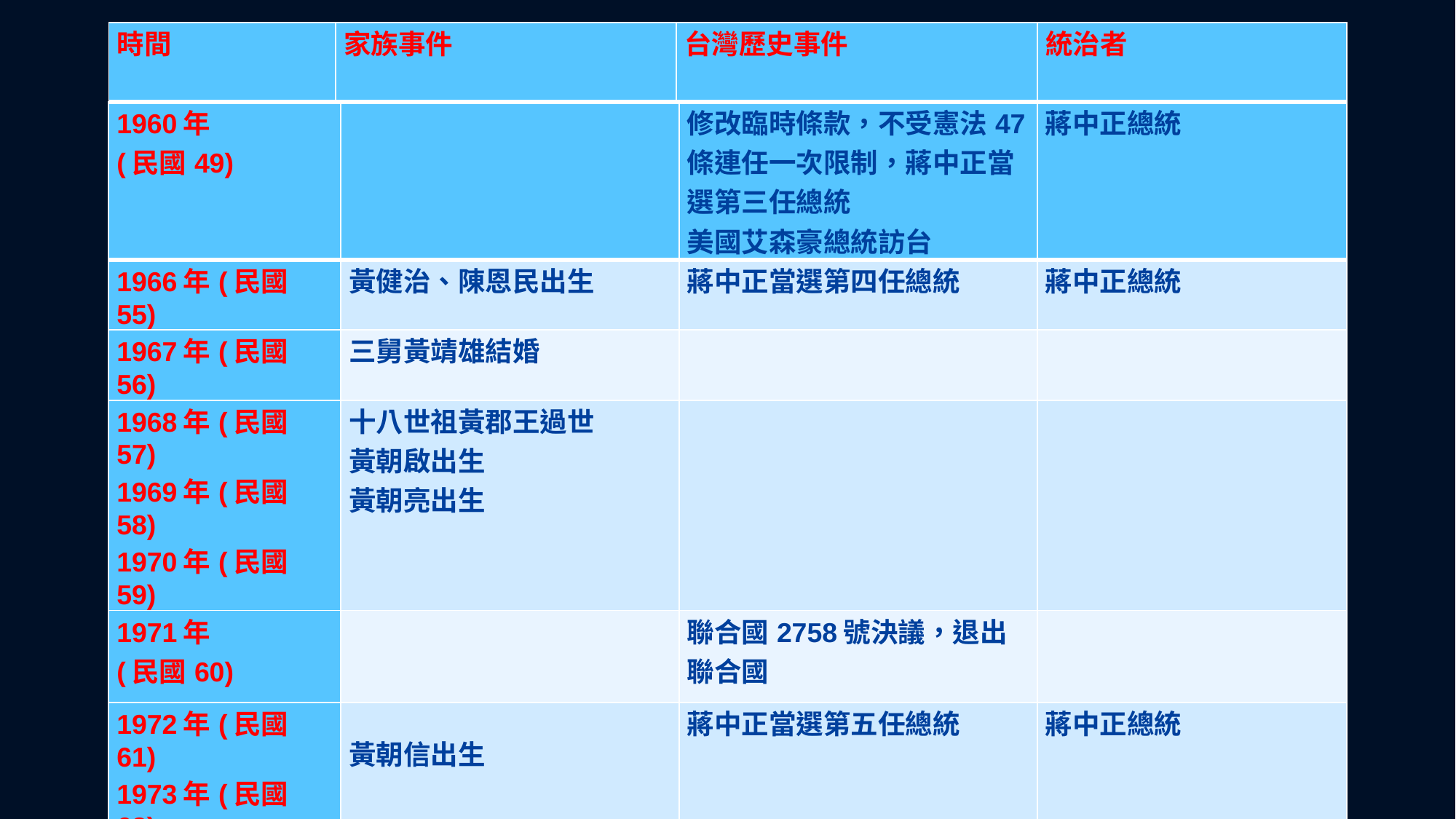

| 時間 | 家族事件 | 台灣歷史事件 | 統治者 |
| --- | --- | --- | --- |
| 1960年 (民國49) |  | 修改臨時條款，不受憲法47條連任一次限制，蔣中正當選第三任總統 美國艾森豪總統訪台 | 蔣中正總統 |
| --- | --- | --- | --- |
| 1966年(民國55) | 黃健治、陳恩民出生 | 蔣中正當選第四任總統 | 蔣中正總統 |
| 1967年(民國56) | 三舅黃靖雄結婚 |  |  |
| 1968年(民國57) 1969年(民國58) 1970年(民國59) | 十八世祖黃郡王過世 黃朝啟出生 黃朝亮出生 |  |  |
| 1971年 (民國60) |  | 聯合國2758號決議，退出聯合國 |  |
| 1972年(民國61) 1973年(民國63) | 黃朝信出生 | 蔣中正當選第五任總統 | 蔣中正總統 |
| 1975年 (民國64) | 黃貞綾出生 | 4/5蔣中正總統過世 | 嚴家淦繼任總統 |